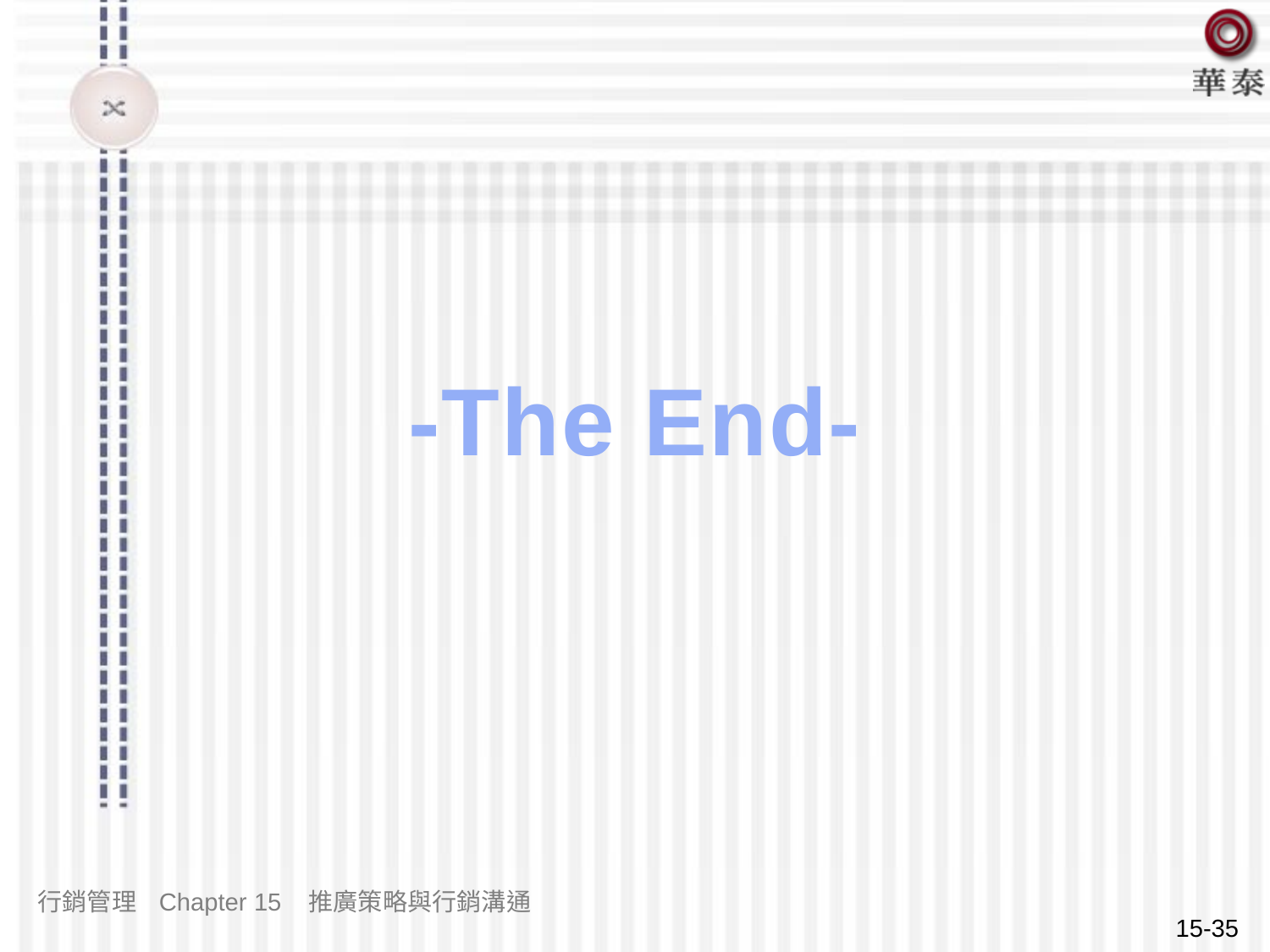

# -The End-
行銷管理   Chapter 15   推廣策略與行銷溝通
15-35